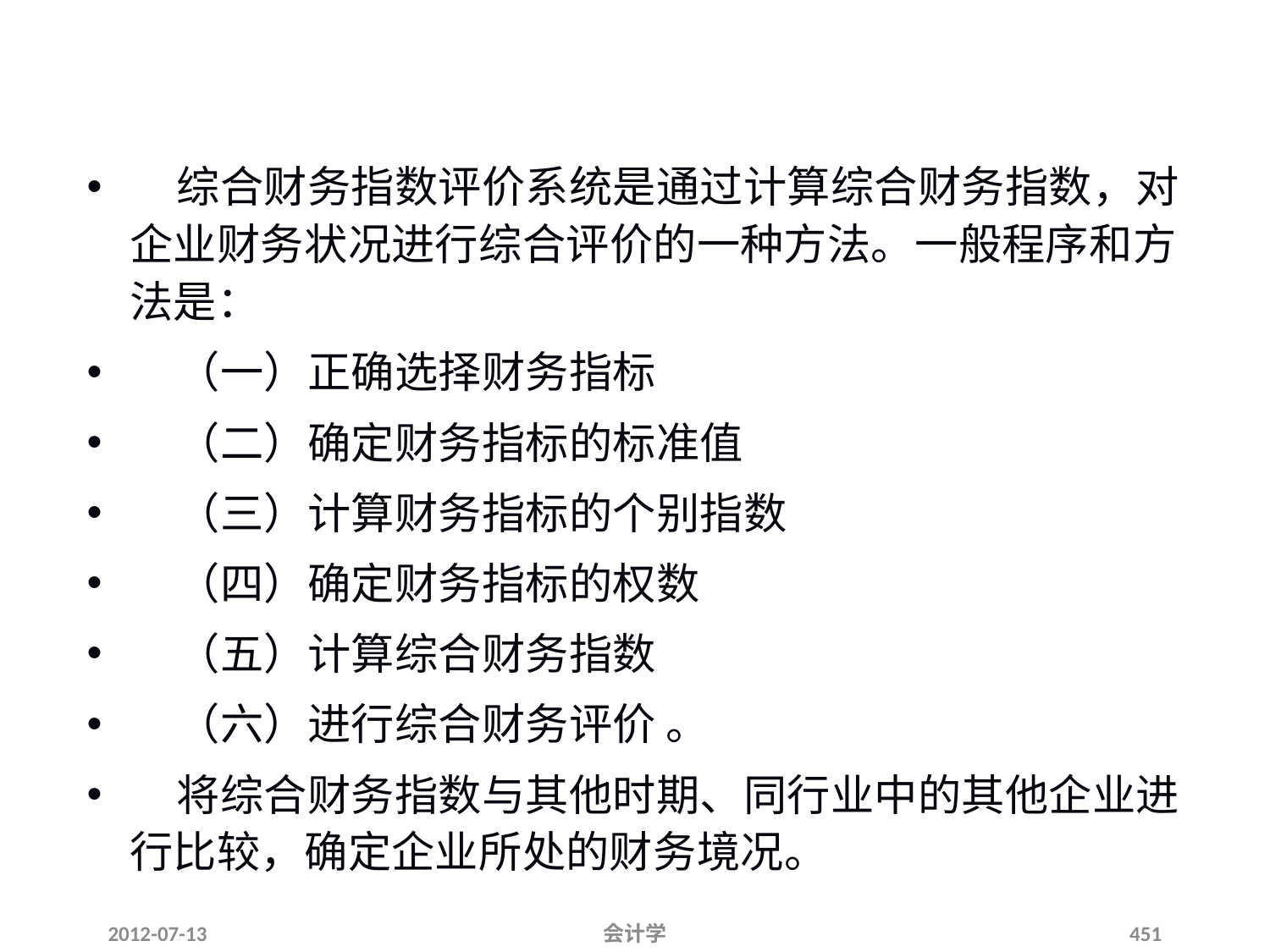

# 一、综合财务指数评价系统
    综合财务指数评价系统是通过计算综合财务指数，对企业财务状况进行综合评价的一种方法。一般程序和方法是：
    （一）正确选择财务指标
    （二）确定财务指标的标准值
    （三）计算财务指标的个别指数
    （四）确定财务指标的权数
    （五）计算综合财务指数
    （六）进行综合财务评价 。
    将综合财务指数与其他时期、同行业中的其他企业进行比较，确定企业所处的财务境况。
2012-07-13
会计学
451